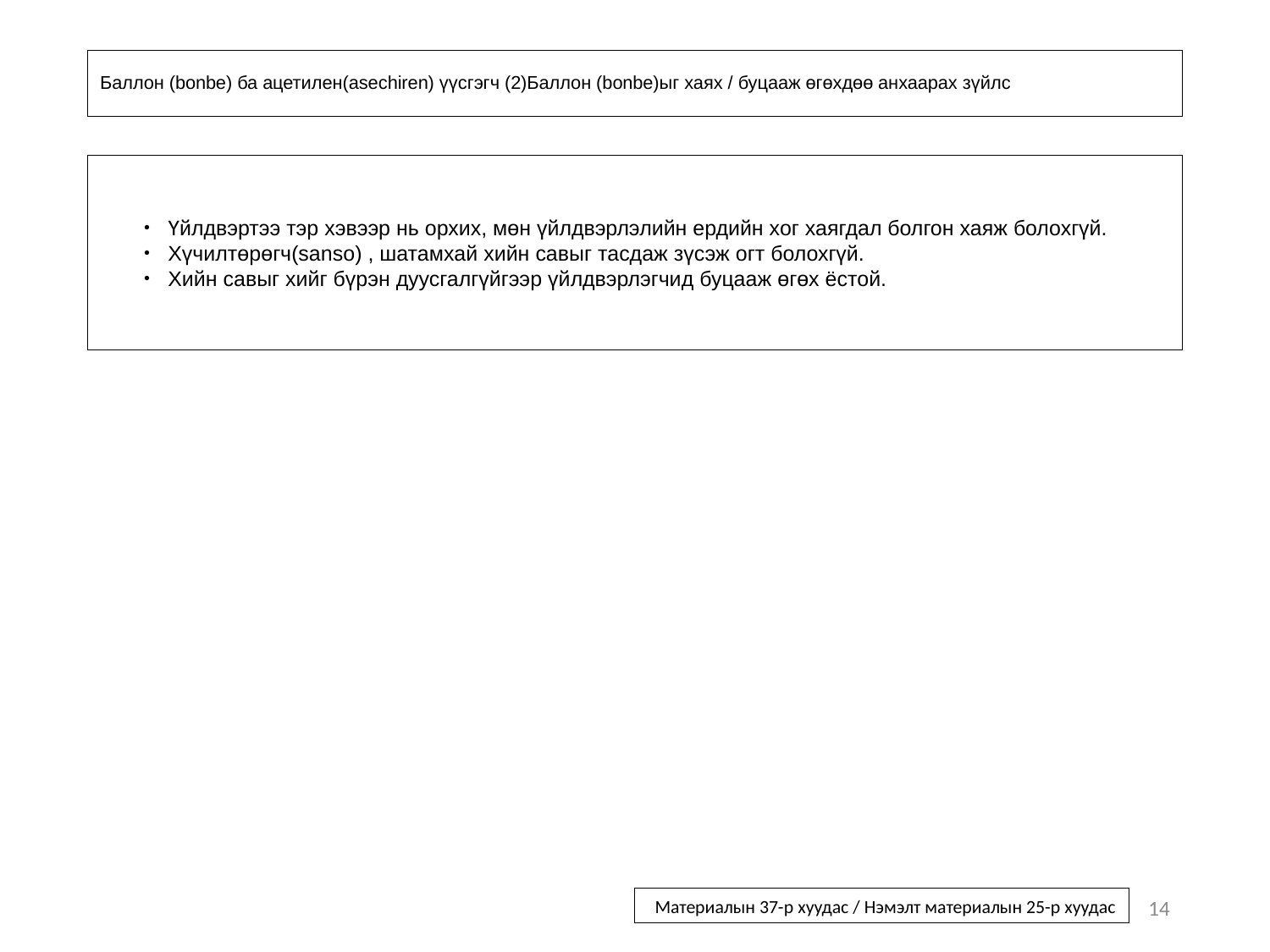

# Баллон (bonbe) ба ацетилен(asechiren) үүсгэгч (2)Баллон (bonbe)ыг хаях / буцааж өгөхдөө анхаарах зүйлс
・ Үйлдвэртээ тэр хэвээр нь орхих, мөн үйлдвэрлэлийн ердийн хог хаягдал болгон хаяж болохгүй.
・ Хүчилтөрөгч(sanso) , шатамхай хийн савыг тасдаж зүсэж огт болохгүй.
・ Хийн савыг хийг бүрэн дуусгалгүйгээр үйлдвэрлэгчид буцааж өгөх ёстой.
14
Материалын 37-р хуудас / Нэмэлт материалын 25-р хуудас